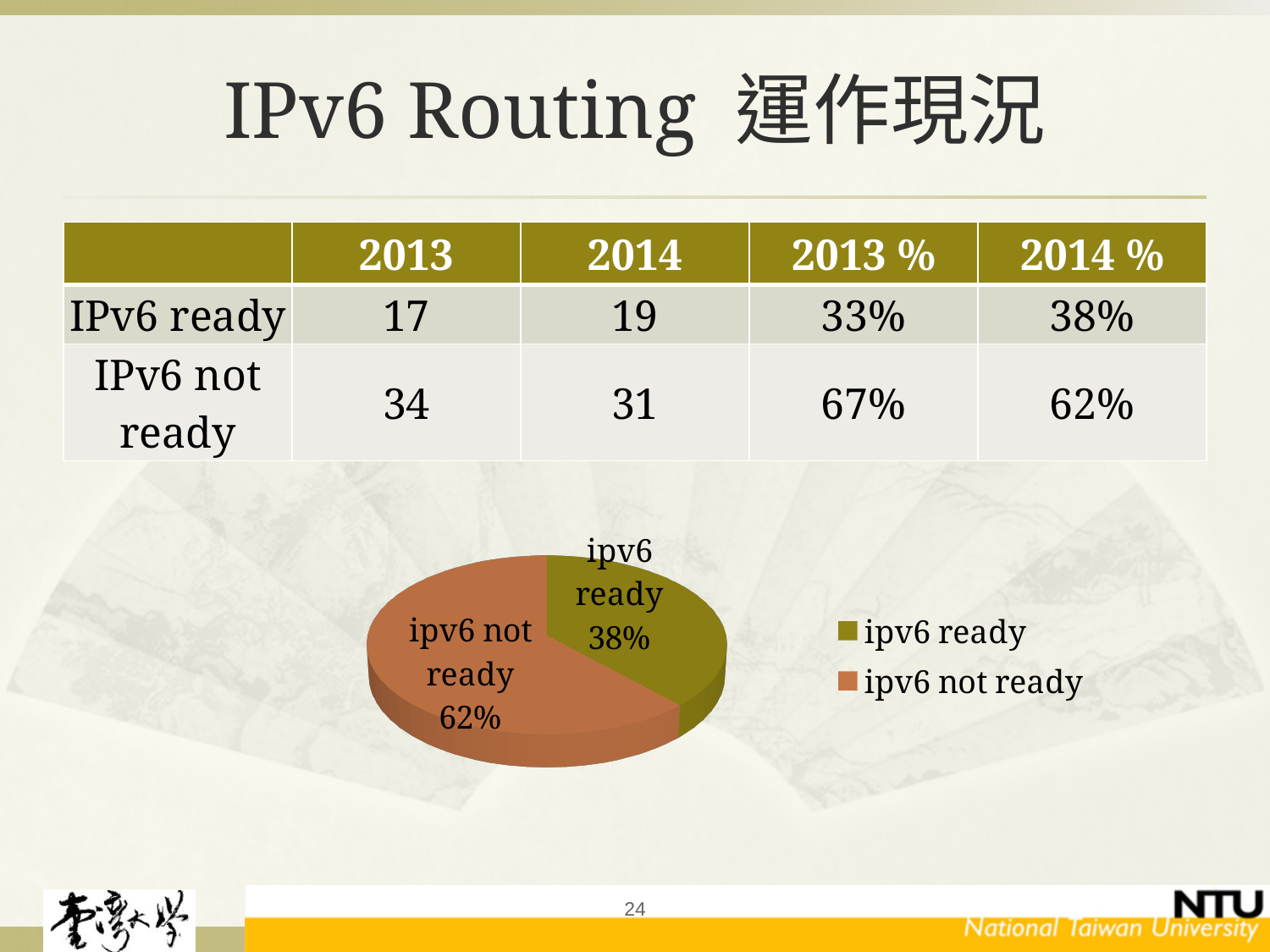

# IPv6 Routing 運作現況
|  | 2013 | 2014 | 2013 % | 2014 % |
| --- | --- | --- | --- | --- |
| IPv6 ready | 17 | 19 | 33% | 38% |
| IPv6 not ready | 34 | 31 | 67% | 62% |

[unsupported chart]

[unsupported chart]

24